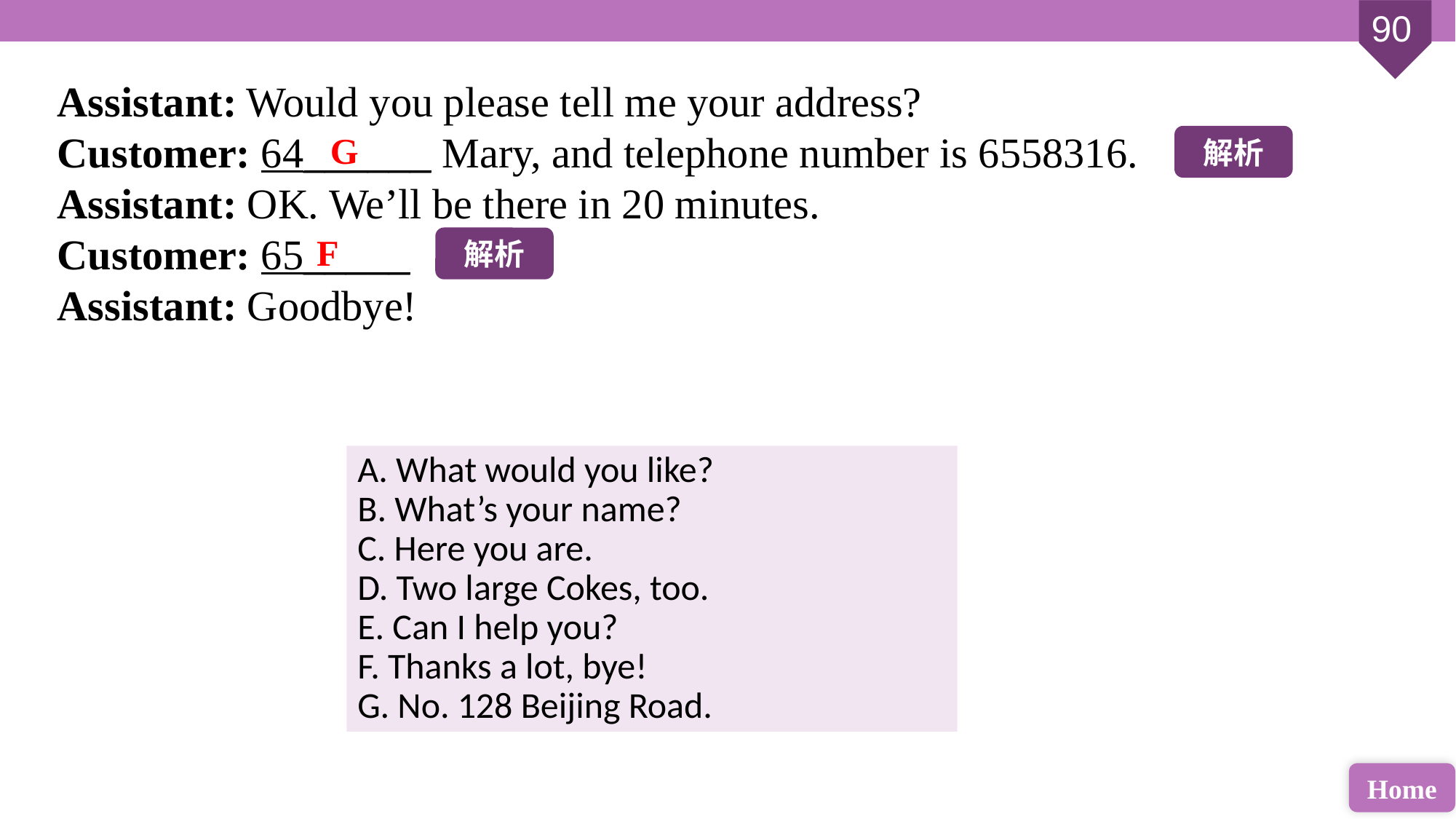

Assistant: Would you please tell me your address?
Customer: 64______ Mary, and telephone number is 6558316.
Assistant: OK. We’ll be there in 20 minutes.
Customer: 65_____
Assistant: Goodbye!
G
解析
F
解析
A. What would you like?
B. What’s your name?
C. Here you are.
D. Two large Cokes, too.
E. Can I help you?
F. Thanks a lot, bye!
G. No. 128 Beijing Road.